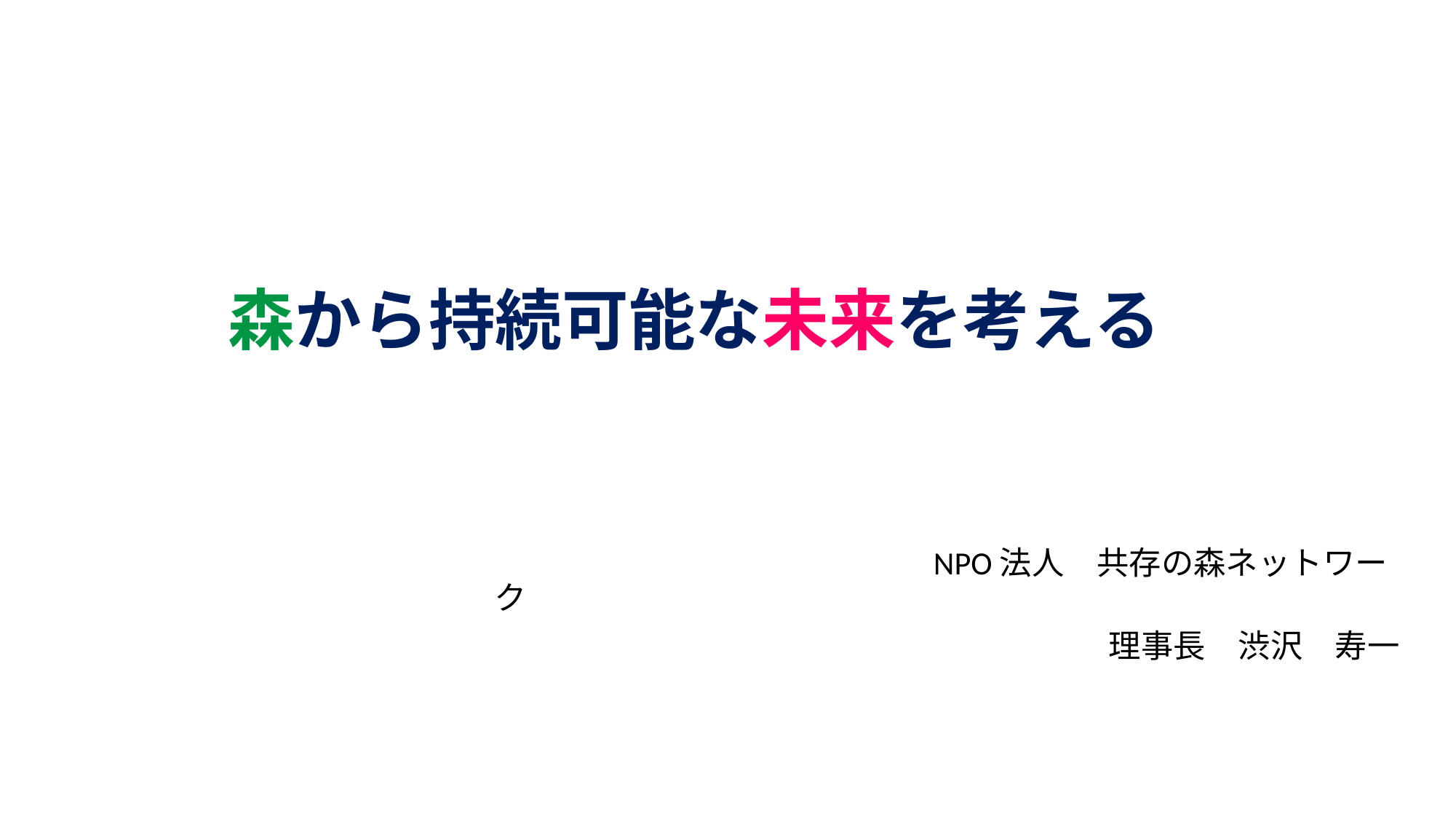

# 森から持続可能な未来を考える
　　　　　　　　　　　　　　　　NPO法人　共存の森ネットワーク
　　　　　　　　　　　　　　　　　　　理事長　渋沢　寿一